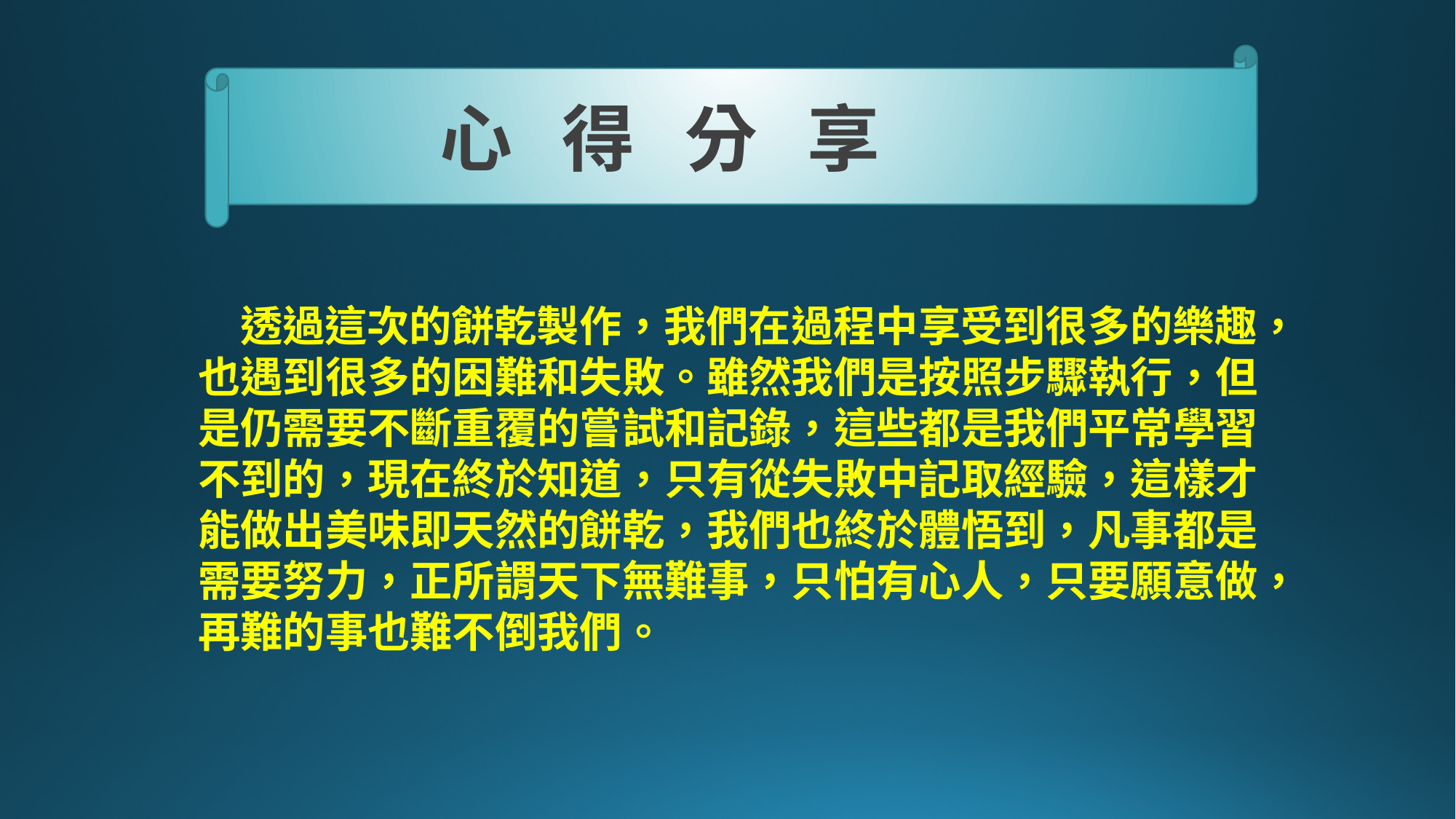

心   得   分   享
     透過這次的餅乾製作，我們在過程中享受到很多的樂趣，也遇到很多的困難和失敗。雖然我們是按照步驟執行，但是仍需要不斷重覆的嘗試和記錄，這些都是我們平常學習不到的，現在終於知道，只有從失敗中記取經驗，這樣才能做出美味即天然的餅乾，我們也終於體悟到，凡事都是需要努力，正所謂天下無難事，只怕有心人，只要願意做，再難的事也難不倒我們。